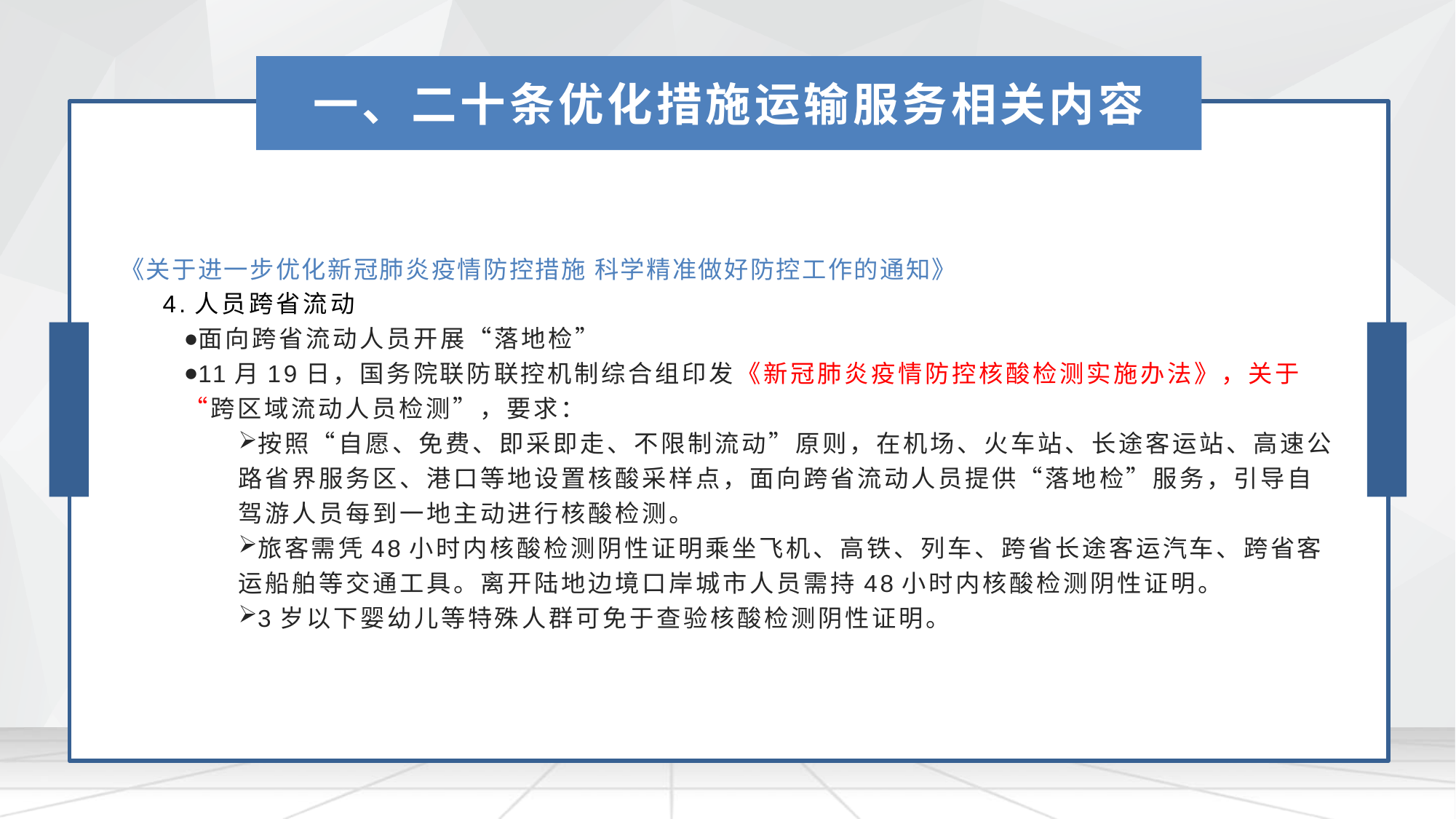

一、二十条优化措施运输服务相关内容

《关于进一步优化新冠肺炎疫情防控措施 科学精准做好防控工作的通知》
4.人员跨省流动
面向跨省流动人员开展“落地检”
11月19日，国务院联防联控机制综合组印发《新冠肺炎疫情防控核酸检测实施办法》，关于“跨区域流动人员检测”，要求：
按照“自愿、免费、即采即走、不限制流动”原则，在机场、火车站、长途客运站、高速公路省界服务区、港口等地设置核酸采样点，面向跨省流动人员提供“落地检”服务，引导自驾游人员每到一地主动进行核酸检测。
旅客需凭48小时内核酸检测阴性证明乘坐飞机、高铁、列车、跨省长途客运汽车、跨省客运船舶等交通工具。离开陆地边境口岸城市人员需持48小时内核酸检测阴性证明。
3岁以下婴幼儿等特殊人群可免于查验核酸检测阴性证明。